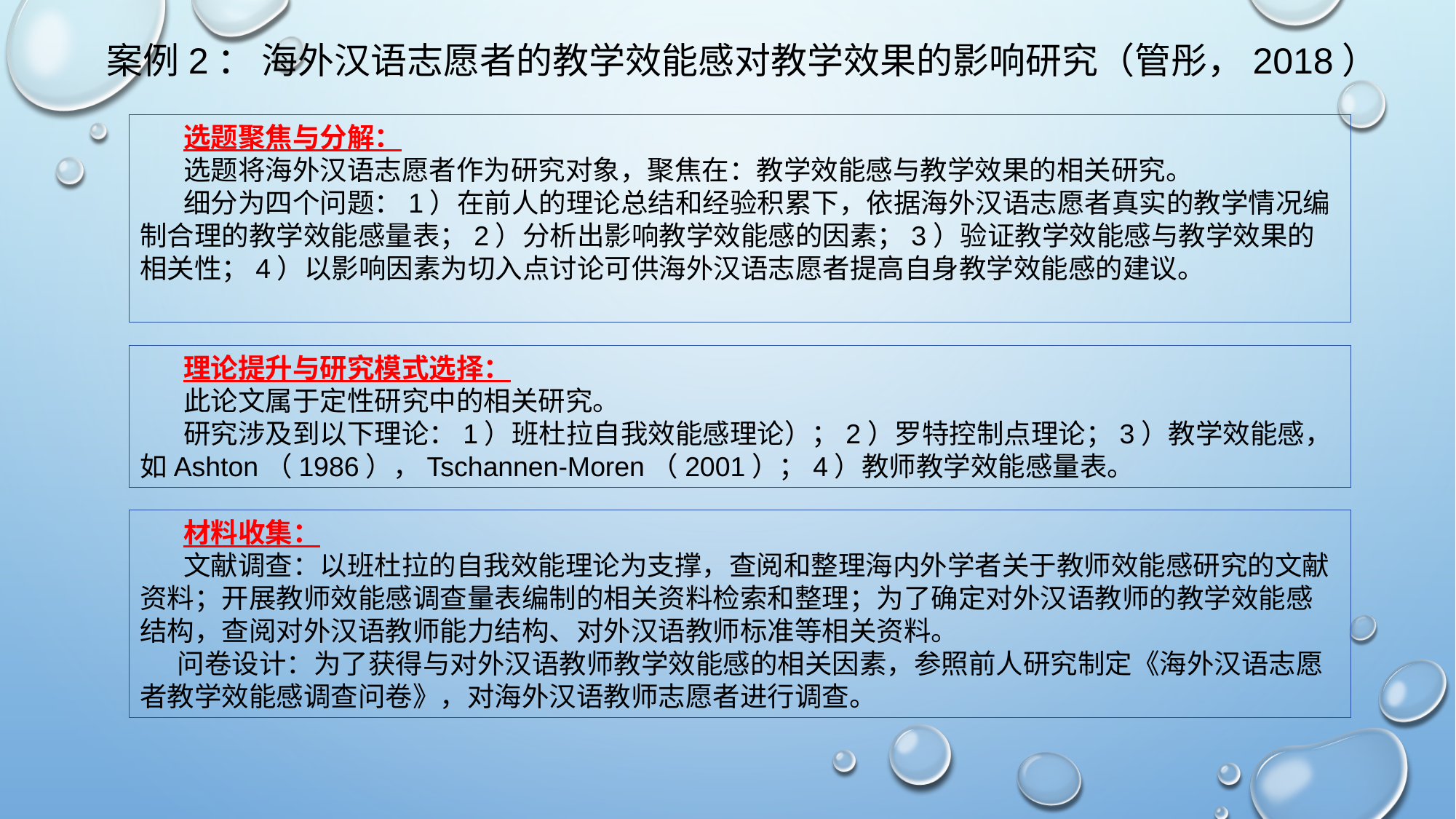

# 案例2： 海外汉语志愿者的教学效能感对教学效果的影响研究（管彤，2018）
      选题聚焦与分解：
      选题将海外汉语志愿者作为研究对象，聚焦在：教学效能感与教学效果的相关研究。
      细分为四个问题：1）在前人的理论总结和经验积累下，依据海外汉语志愿者真实的教学情况编制合理的教学效能感量表；2）分析出影响教学效能感的因素；3）验证教学效能感与教学效果的相关性；4）以影响因素为切入点讨论可供海外汉语志愿者提高自身教学效能感的建议。

      理论提升与研究模式选择：
      此论文属于定性研究中的相关研究。
      研究涉及到以下理论：1）班杜拉自我效能感理论）；2）罗特控制点理论；3）教学效能感，如Ashton（1986），Tschannen-Moren（2001）；4）教师教学效能感量表。
      材料收集：
      文献调查：以班杜拉的自我效能理论为支撑，查阅和整理海内外学者关于教师效能感研究的文献资料；开展教师效能感调查量表编制的相关资料检索和整理；为了确定对外汉语教师的教学效能感结构，查阅对外汉语教师能力结构、对外汉语教师标准等相关资料。
     问卷设计：为了获得与对外汉语教师教学效能感的相关因素，参照前人研究制定《海外汉语志愿者教学效能感调查问卷》，对海外汉语教师志愿者进行调查。